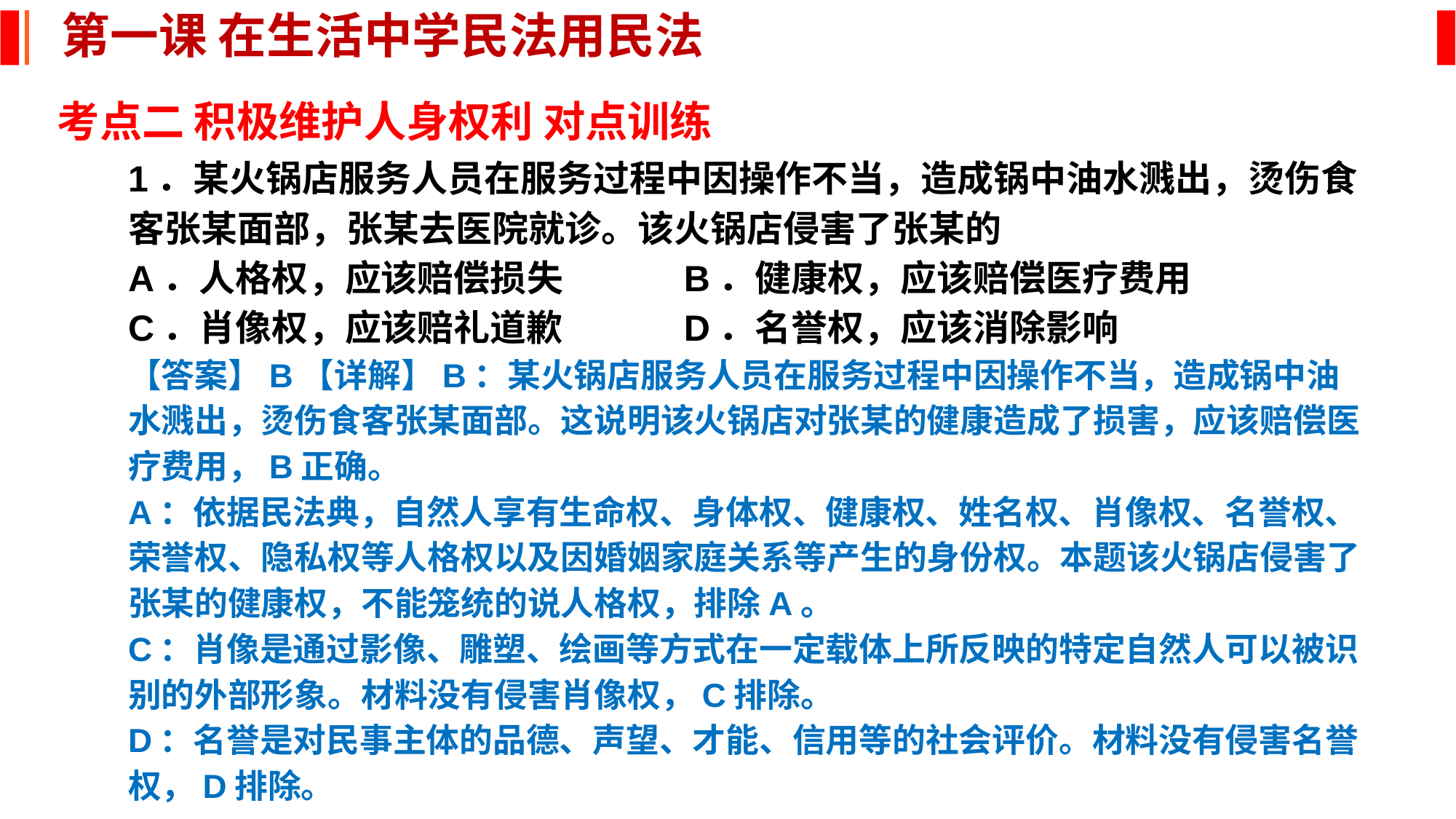

第一课 在生活中学民法用民法

考点二 积极维护人身权利 对点训练
1．某火锅店服务人员在服务过程中因操作不当，造成锅中油水溅出，烫伤食客张某面部，张某去医院就诊。该火锅店侵害了张某的
A．人格权，应该赔偿损失           B．健康权，应该赔偿医疗费用
C．肖像权，应该赔礼道歉           D．名誉权，应该消除影响
【答案】B【详解】B：某火锅店服务人员在服务过程中因操作不当，造成锅中油水溅出，烫伤食客张某面部。这说明该火锅店对张某的健康造成了损害，应该赔偿医疗费用，B正确。
A：依据民法典，自然人享有生命权、身体权、健康权、姓名权、肖像权、名誉权、荣誉权、隐私权等人格权以及因婚姻家庭关系等产生的身份权。本题该火锅店侵害了张某的健康权，不能笼统的说人格权，排除A。
C：肖像是通过影像、雕塑、绘画等方式在一定载体上所反映的特定自然人可以被识别的外部形象。材料没有侵害肖像权，C排除。
D：名誉是对民事主体的品德、声望、才能、信用等的社会评价。材料没有侵害名誉权，D排除。